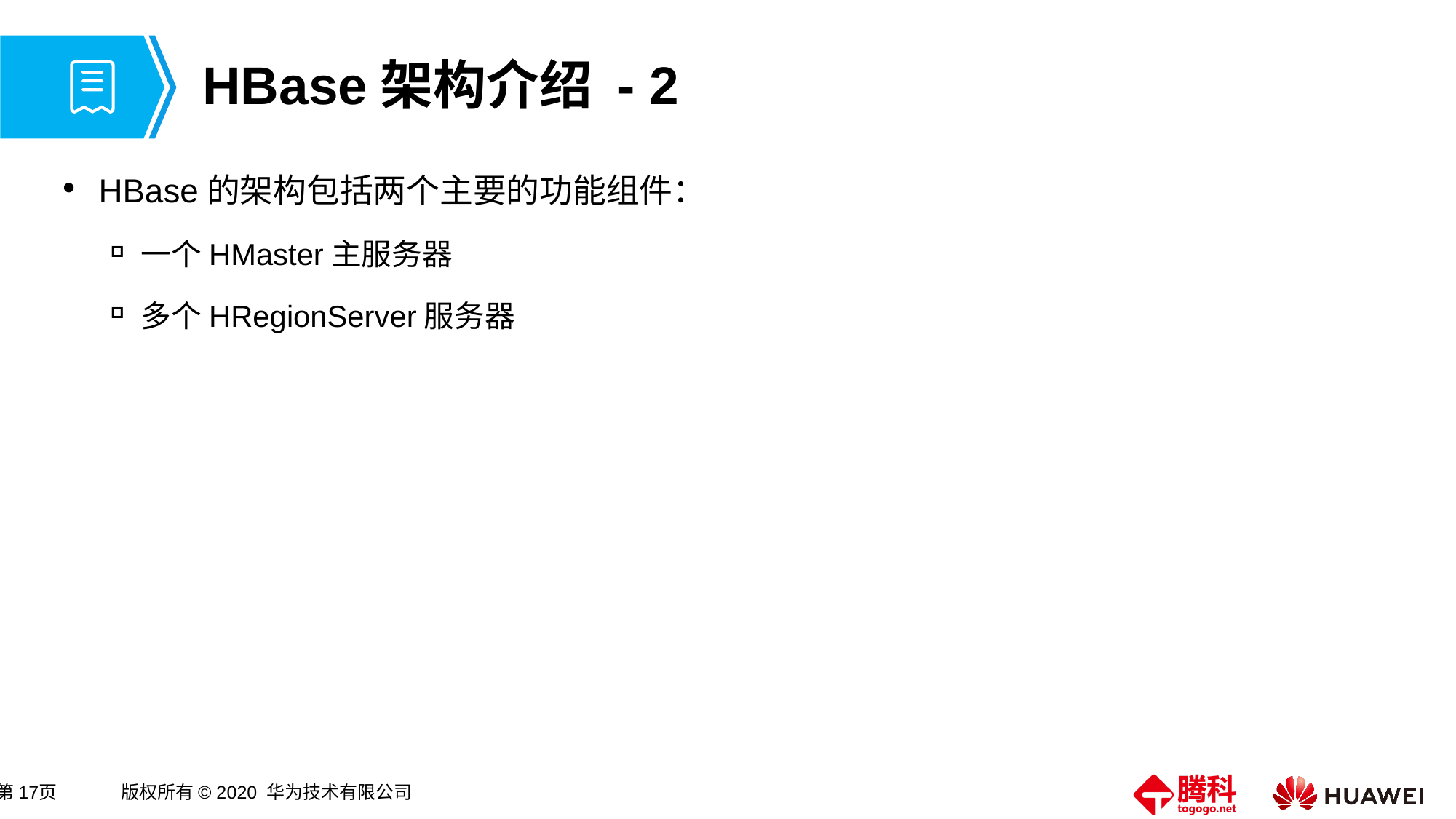

# HBase架构介绍 - 2
HBase的架构包括两个主要的功能组件：
一个HMaster主服务器
多个HRegionServer服务器